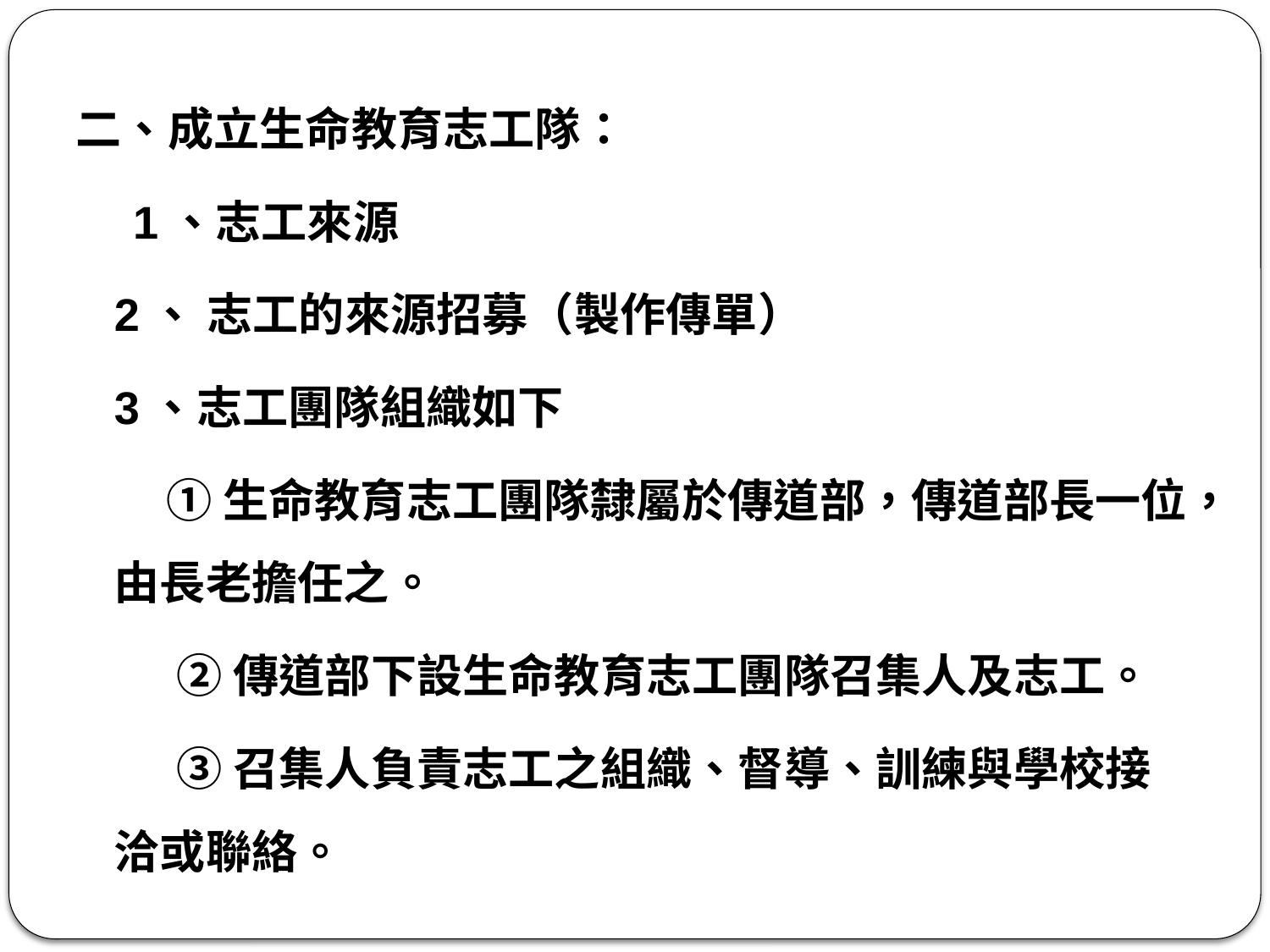

二、成立生命教育志工隊：
　1、志工來源
2、 志工的來源招募（製作傳單）
3、志工團隊組織如下
     ①生命教育志工團隊隸屬於傳道部，傳道部長一位，由長老擔任之。
      ②傳道部下設生命教育志工團隊召集人及志工。
      ③召集人負責志工之組織、督導、訓練與學校接洽或聯絡。